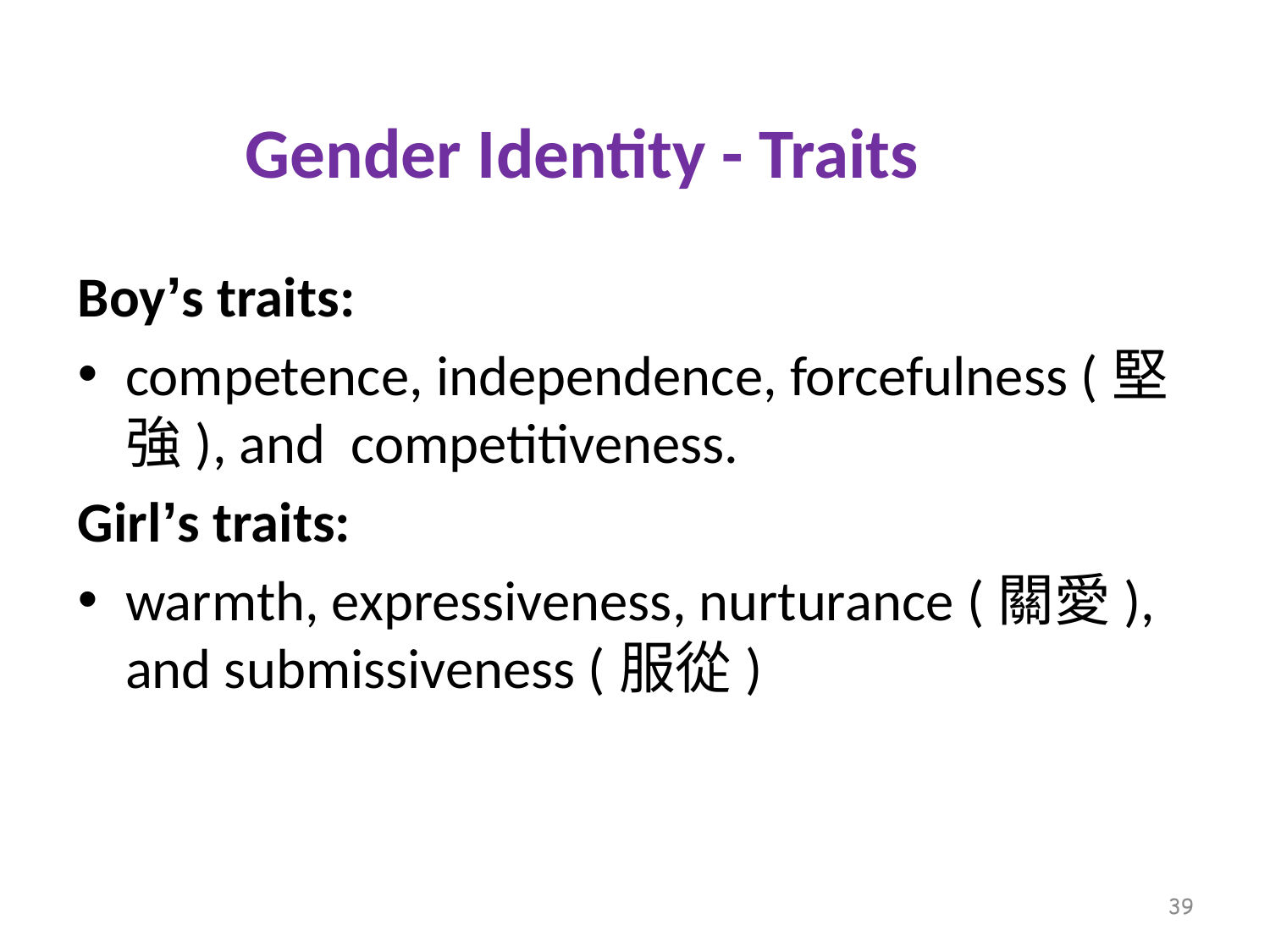

# Gender Identity - Traits
Boy’s traits:
competence, independence, forcefulness (堅強), and  competitiveness.
Girl’s traits:
warmth, expressiveness, nurturance (關愛), and submissiveness (服從)
39